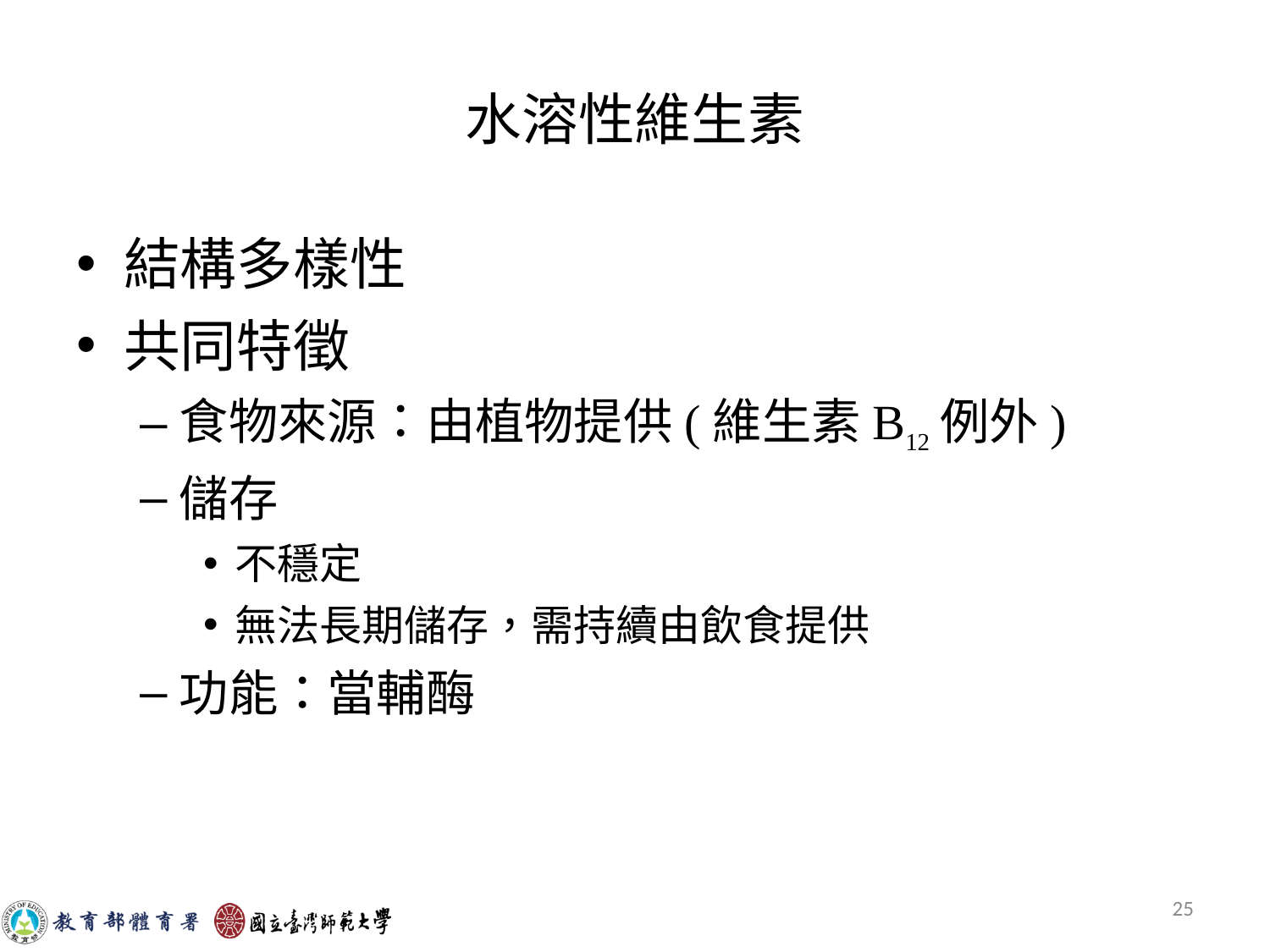

# 水溶性維生素
結構多樣性
共同特徵
食物來源：由植物提供(維生素B12例外)
儲存
不穩定
無法長期儲存，需持續由飲食提供
功能：當輔酶

25